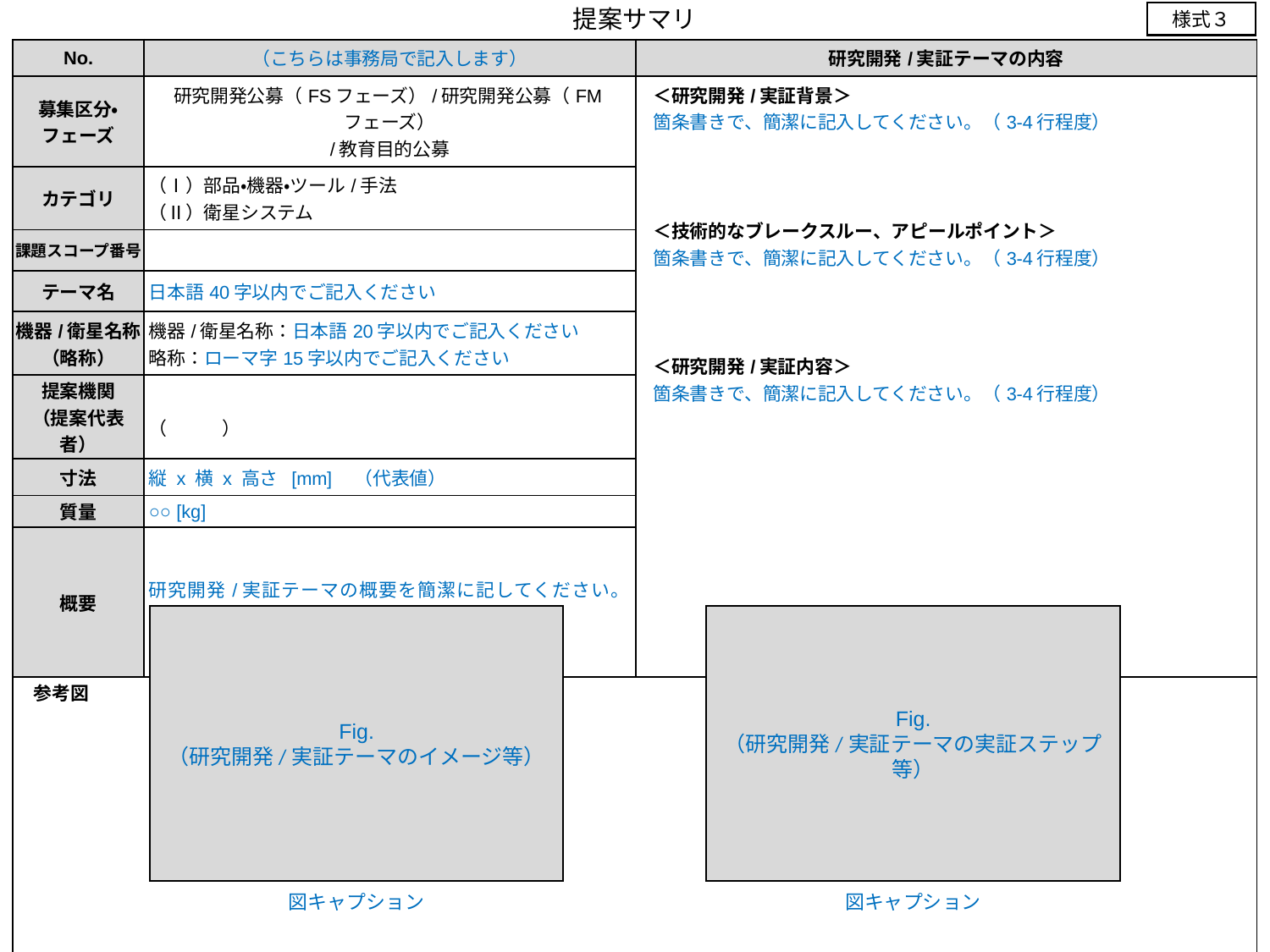

提案サマリ
様式３
| No. | （こちらは事務局で記入します） | 研究開発/実証テーマの内容 |
| --- | --- | --- |
| 募集区分・フェーズ | 研究開発公募（FSフェーズ）/研究開発公募（FMフェーズ） /教育目的公募 | ＜研究開発/実証背景＞ 箇条書きで、簡潔に記入してください。（3-4行程度） ＜技術的なブレークスルー、アピールポイント＞ 箇条書きで、簡潔に記入してください。（3-4行程度） ＜研究開発/実証内容＞ 箇条書きで、簡潔に記入してください。（3-4行程度） |
| カテゴリ | （Ⅰ）部品・機器・ツール/手法 （Ⅱ）衛星システム |  |
| 課題スコープ番号 |  |  |
| テーマ名 | 日本語40字以内でご記入ください |  |
| 機器/衛星名称 （略称） | 機器/衛星名称：日本語20字以内でご記入ください 略称：ローマ字15字以内でご記入ください |  |
| 提案機関 （提案代表者） | （　　　） |  |
| 寸法 | 縦 x 横 x 高さ [mm]　（代表値） |  |
| 質量 | ○○ [kg] |  |
| 概要 | 研究開発/実証テーマの概要を簡潔に記してください。 （100字程度） |  |
| 参考図 |  |  |
Fig.
（研究開発/実証テーマのイメージ等）
Fig.
（研究開発/実証テーマの実証ステップ等）
図キャプション
図キャプション